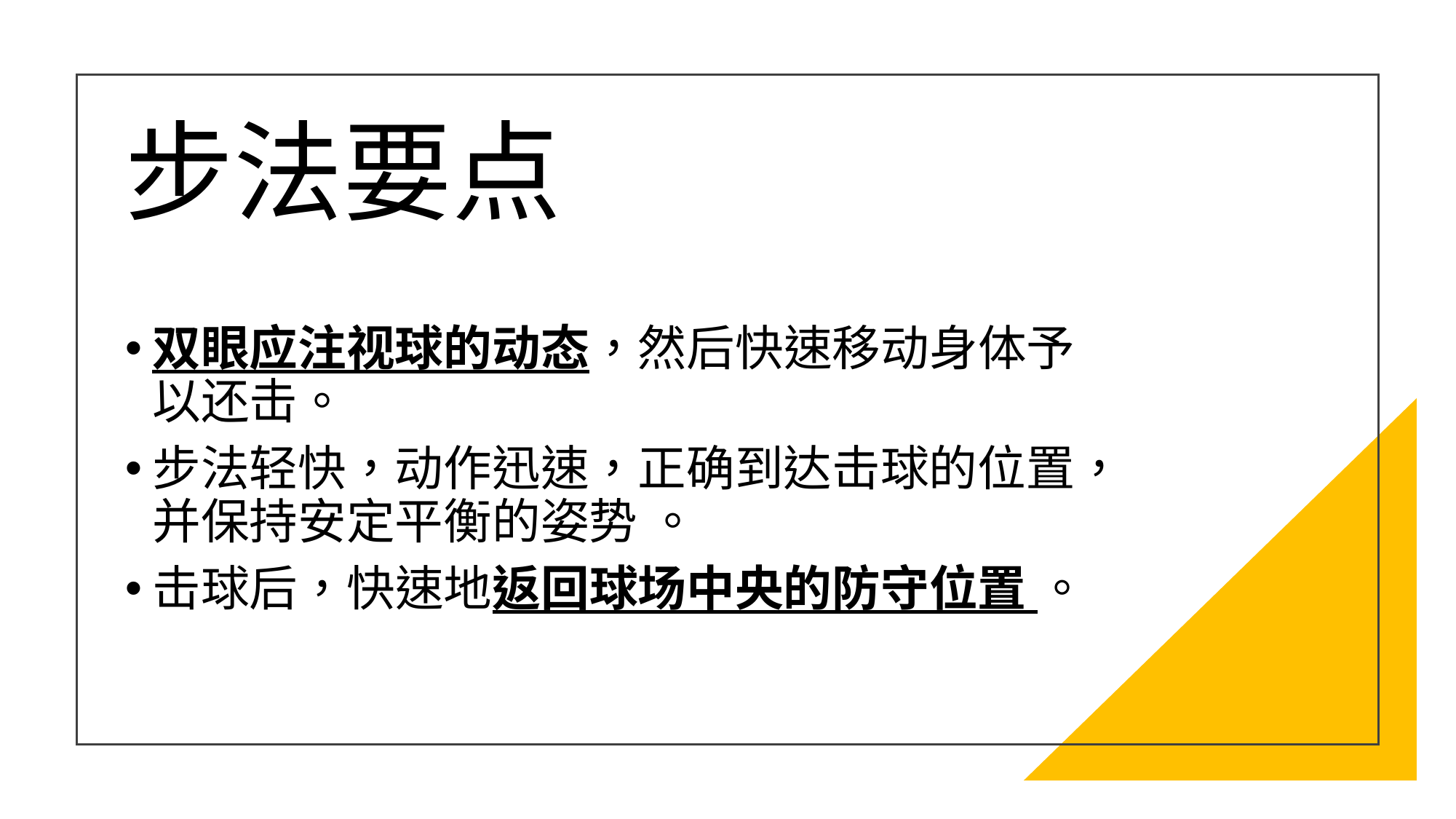

# 步法要点
双眼应注视球的动态，然后快速移动身体予以还击。
步法轻快，动作迅速，正确到达击球的位置，并保持安定平衡的姿势 。
击球后，快速地返回球场中央的防守位置 。